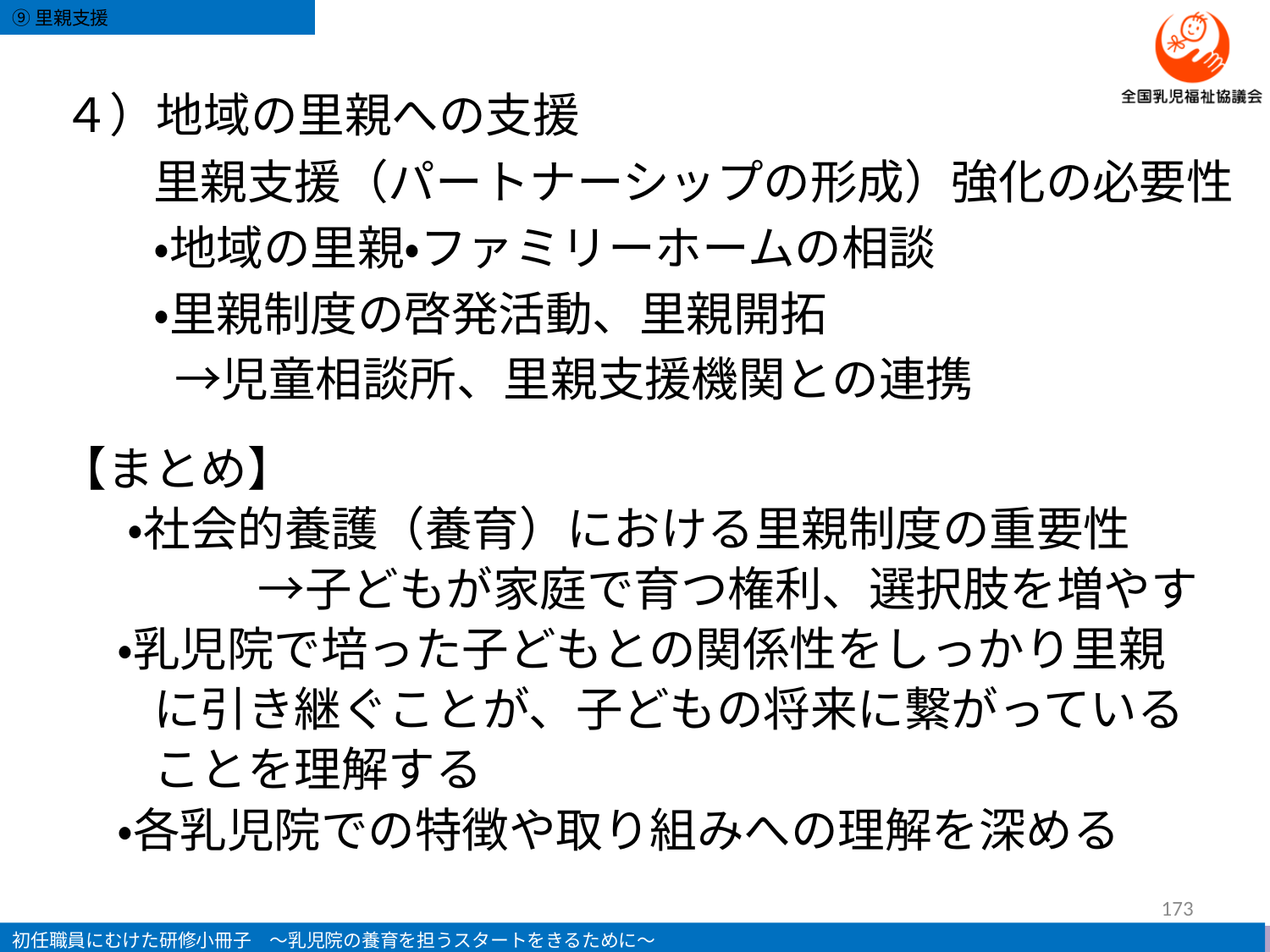

４）地域の里親への支援
　　　里親支援（パートナーシップの形成）強化の必要性
　　　・地域の里親・ファミリーホームの相談
　　　・里親制度の啓発活動、里親開拓
　　　  →児童相談所、里親支援機関との連携

　【まとめ】
　　  ・社会的養護（養育）における里親制度の重要性
　　　　　 →子どもが家庭で育つ権利、選択肢を増やす
　　 ・乳児院で培った子どもとの関係性をしっかり里親
　　　に引き継ぐことが、子どもの将来に繋がっている
　　　ことを理解する
　　 ・各乳児院での特徴や取り組みへの理解を深める
173